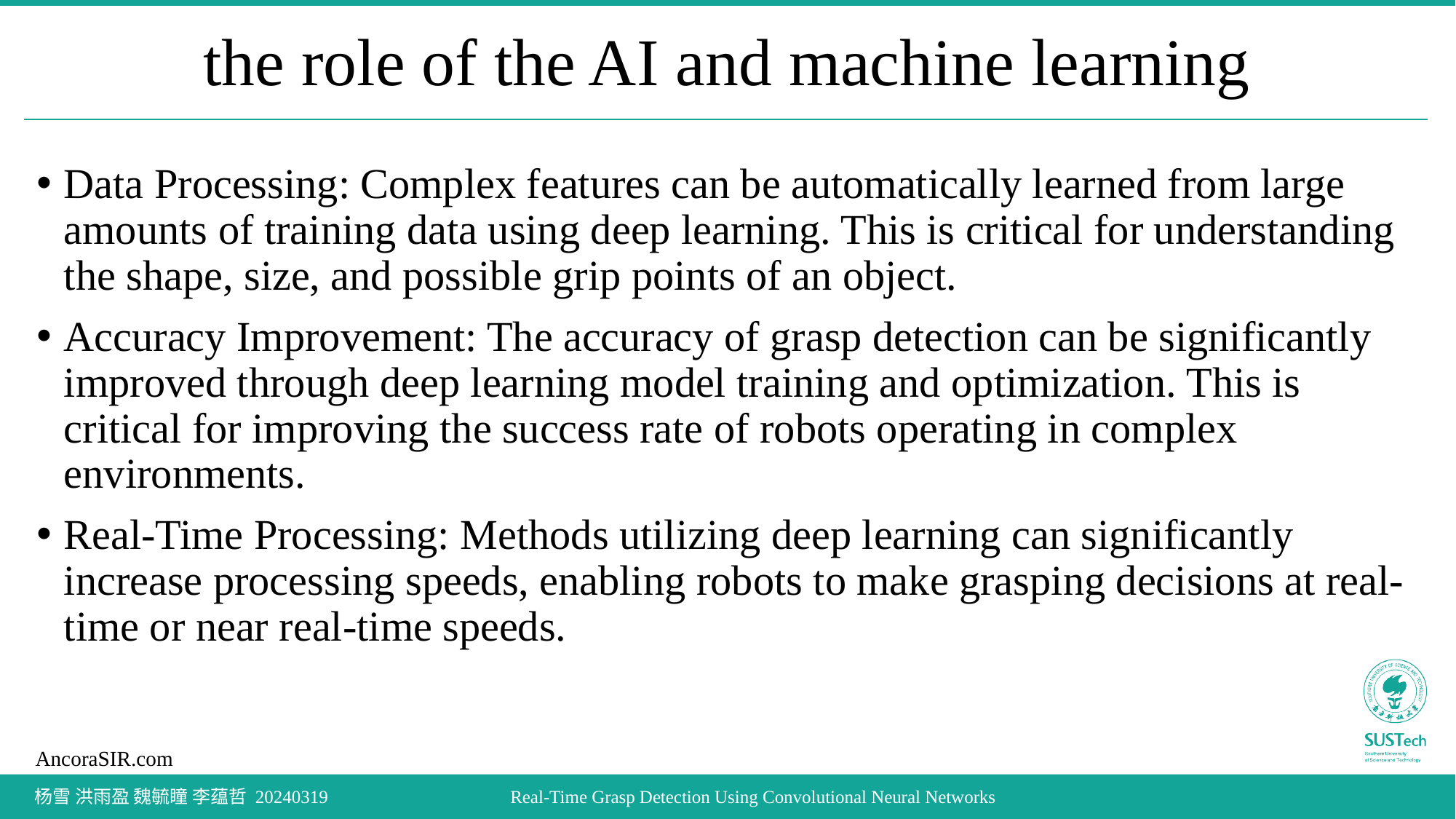

# the role of the AI and machine learning
Data Processing: Complex features can be automatically learned from large amounts of training data using deep learning. This is critical for understanding the shape, size, and possible grip points of an object.
Accuracy Improvement: The accuracy of grasp detection can be significantly improved through deep learning model training and optimization. This is critical for improving the success rate of robots operating in complex environments.
Real-Time Processing: Methods utilizing deep learning can significantly increase processing speeds, enabling robots to make grasping decisions at real-time or near real-time speeds.
杨雪 洪雨盈 魏毓瞳 李蕴哲 20240319
3
Real-Time Grasp Detection Using Convolutional Neural Networks